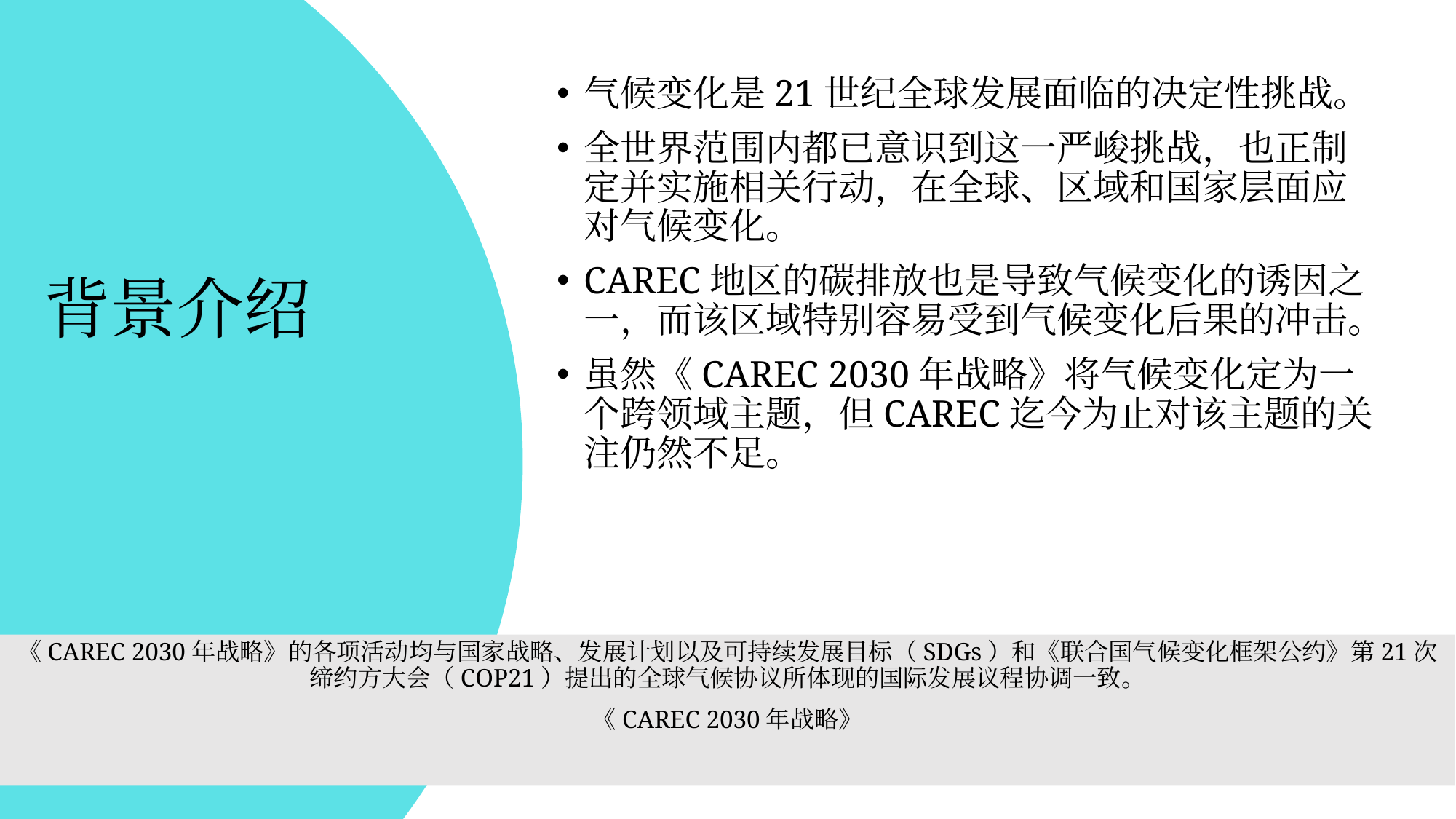

气候变化是21世纪全球发展面临的决定性挑战。
全世界范围内都已意识到这一严峻挑战，也正制定并实施相关行动，在全球、区域和国家层面应对气候变化。
CAREC地区的碳排放也是导致气候变化的诱因之一，而该区域特别容易受到气候变化后果的冲击。
虽然《CAREC 2030年战略》将气候变化定为一个跨领域主题，但CAREC迄今为止对该主题的关注仍然不足。
# 背景介绍

《CAREC 2030年战略》的各项活动均与国家战略、发展计划以及可持续发展目标（SDGs）和《联合国气候变化框架公约》第21次缔约方大会（COP21）提出的全球气候协议所体现的国际发展议程协调一致。
《CAREC 2030年战略》